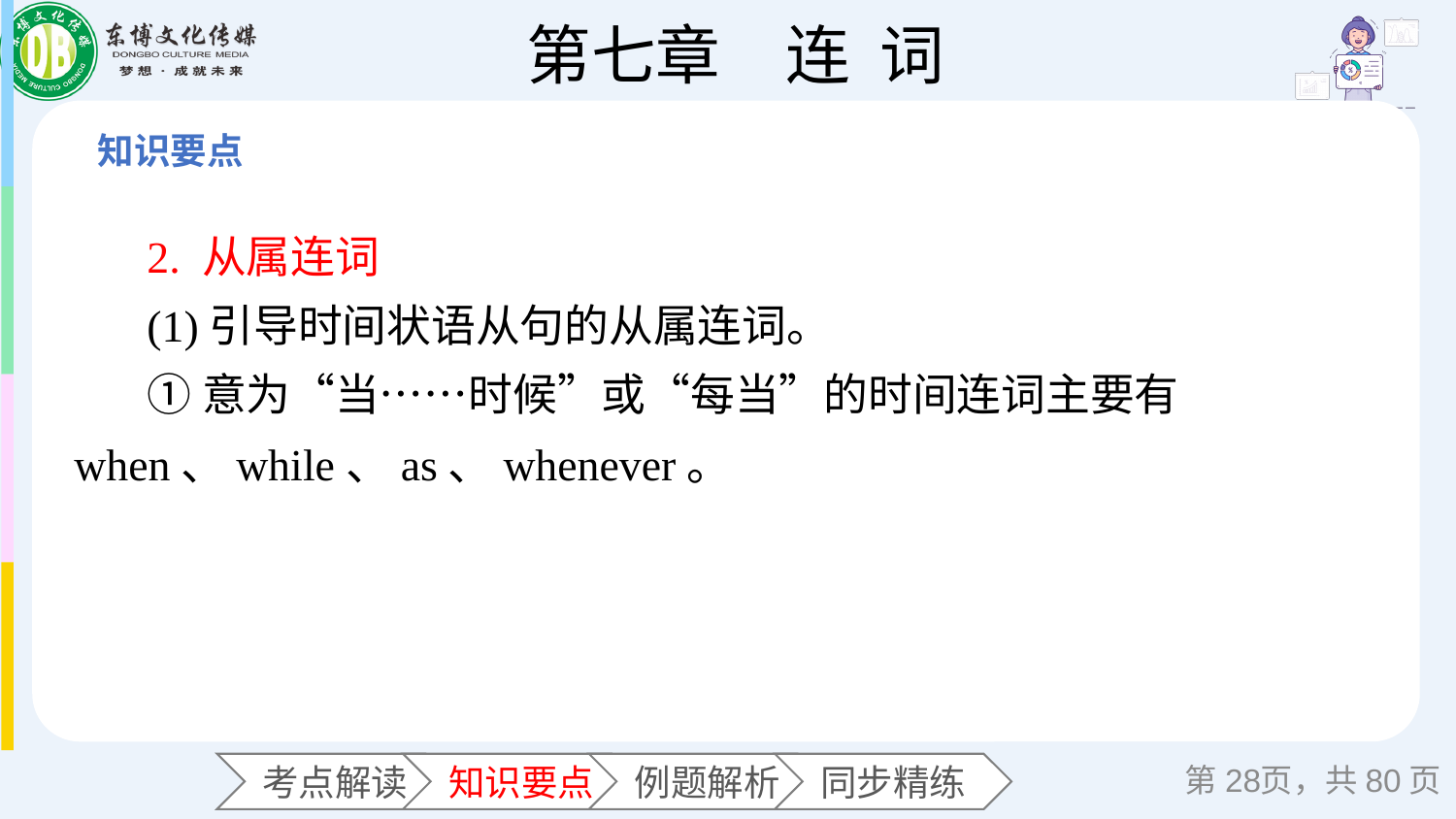

2. 从属连词
(1)引导时间状语从句的从属连词。
①意为“当……时候”或“每当”的时间连词主要有 when、while、as、whenever。
第28页，共80页